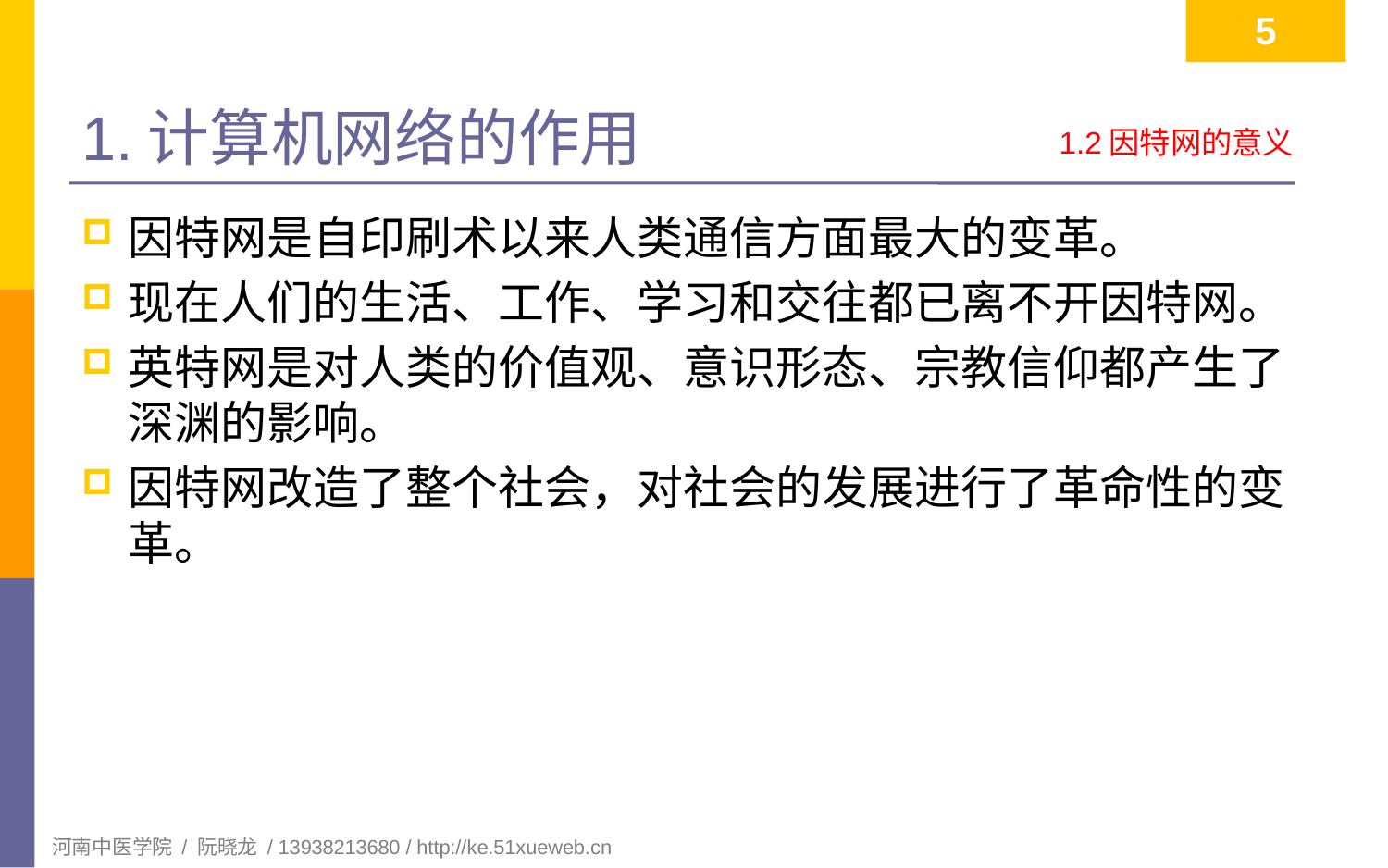

5
# 1.计算机网络的作用
1.2因特网的意义
因特网是自印刷术以来人类通信方面最大的变革。
现在人们的生活、工作、学习和交往都已离不开因特网。
英特网是对人类的价值观、意识形态、宗教信仰都产生了深渊的影响。
因特网改造了整个社会，对社会的发展进行了革命性的变革。